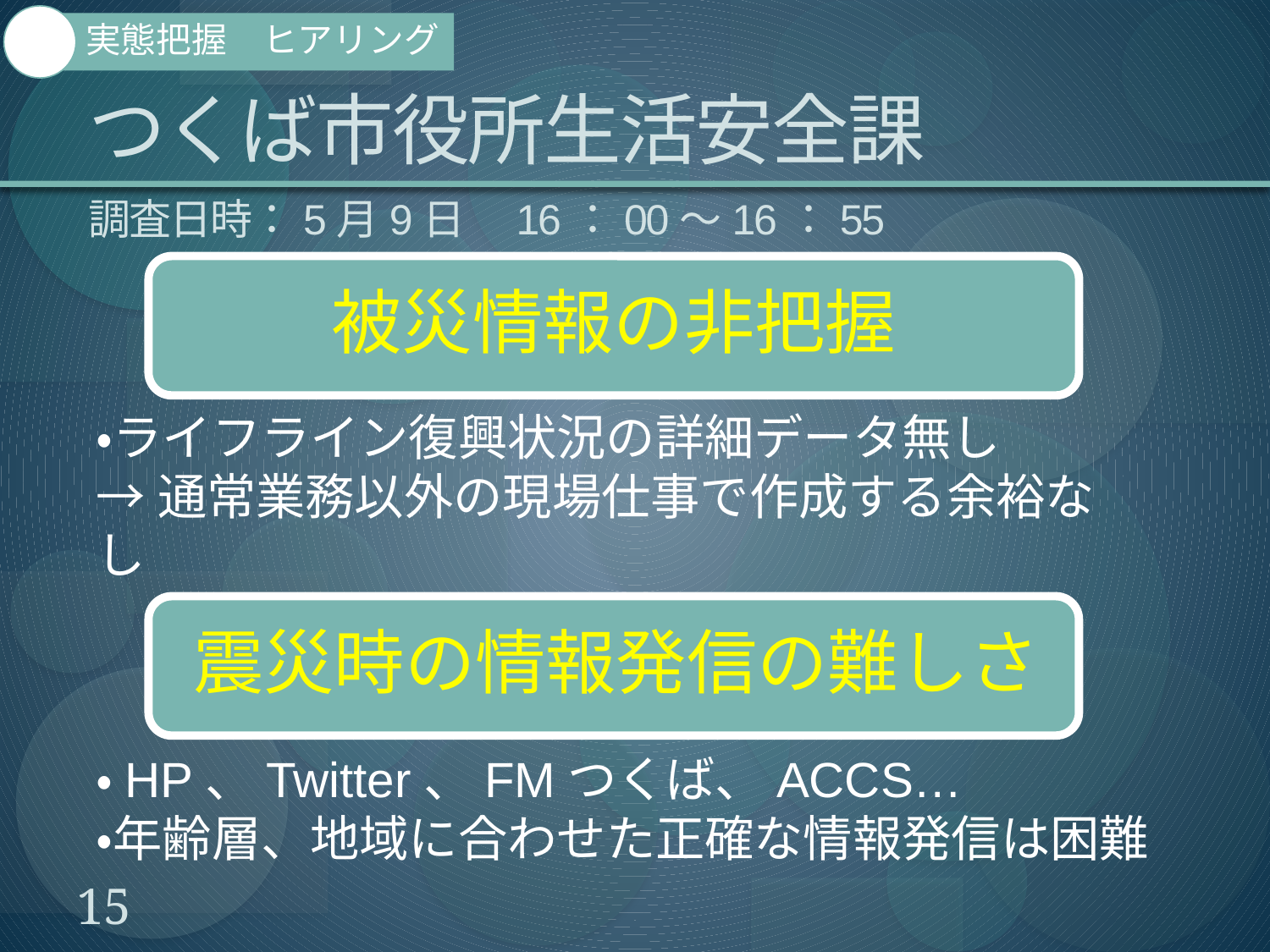

実態把握　ヒアリング
# つくば市役所生活安全課
調査日時：5月9日　16：00～16：55

被災情報の非把握
・ライフライン復興状況の詳細データ無し
→通常業務以外の現場仕事で作成する余裕なし

震災時の情報発信の難しさ
・HP、Twitter、FMつくば、ACCS…
・年齢層、地域に合わせた正確な情報発信は困難
15